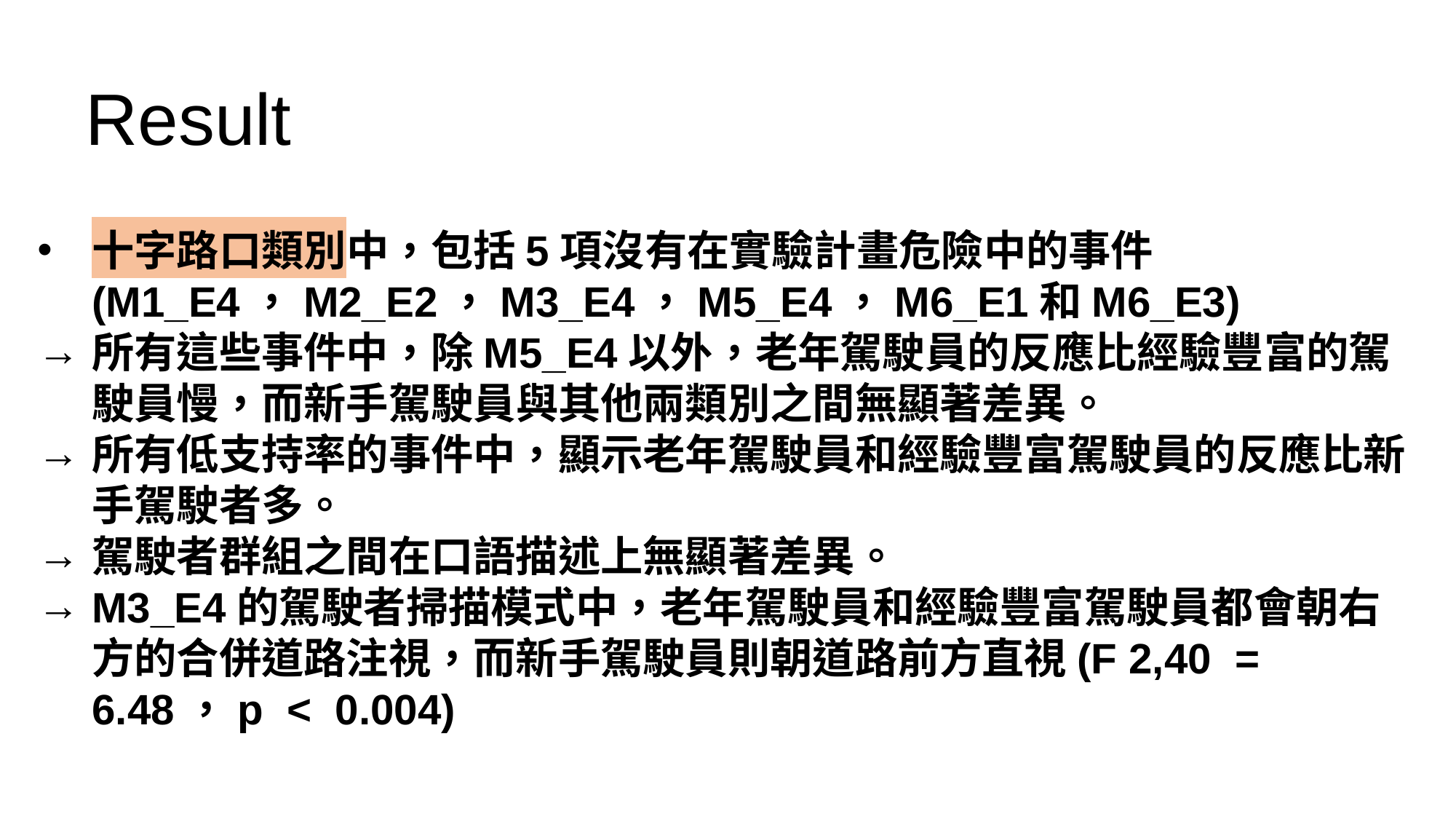

Result
十字路口類別中，包括5項沒有在實驗計畫危險中的事件(M1_E4，M2_E2，M3_E4，M5_E4，M6_E1和M6_E3)
所有這些事件中，除M5_E4以外，老年駕駛員的反應比經驗豐富的駕駛員慢，而新手駕駛員與其他兩類別之間無顯著差異。
所有低支持率的事件中，顯示老年駕駛員和經驗豐富駕駛員的反應比新手駕駛者多。
駕駛者群組之間在口語描述上無顯著差異。
M3_E4的駕駛者掃描模式中，老年駕駛員和經驗豐富駕駛員都會朝右方的合併道路注視，而新手駕駛員則朝道路前方直視(F 2,40  =  6.48，p  <  0.004)